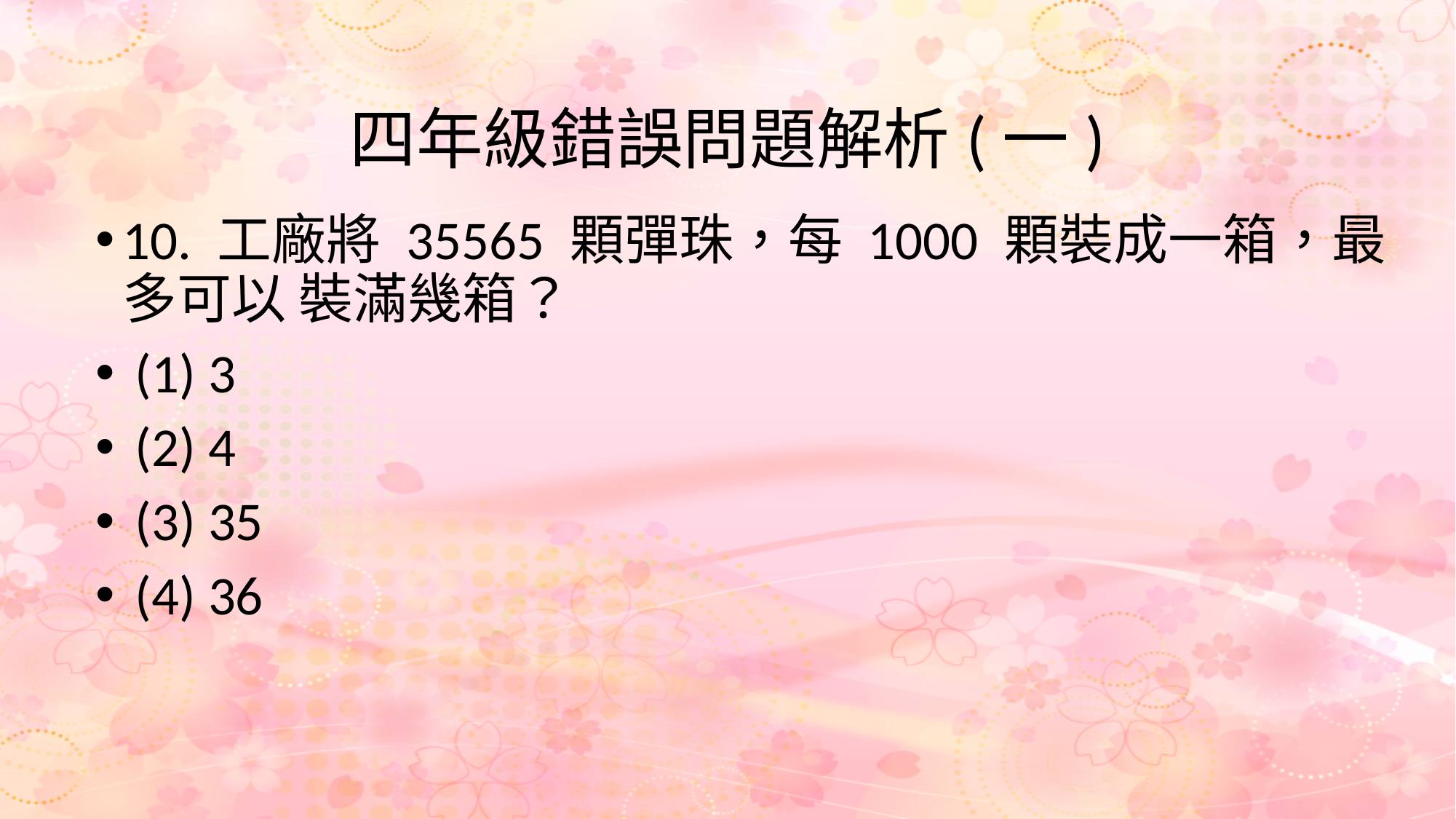

# 四年級錯誤問題解析(一)
10. 工廠將 35565 顆彈珠，每 1000 顆裝成一箱，最多可以 裝滿幾箱？
 (1) 3
 (2) 4
 (3) 35
 (4) 36